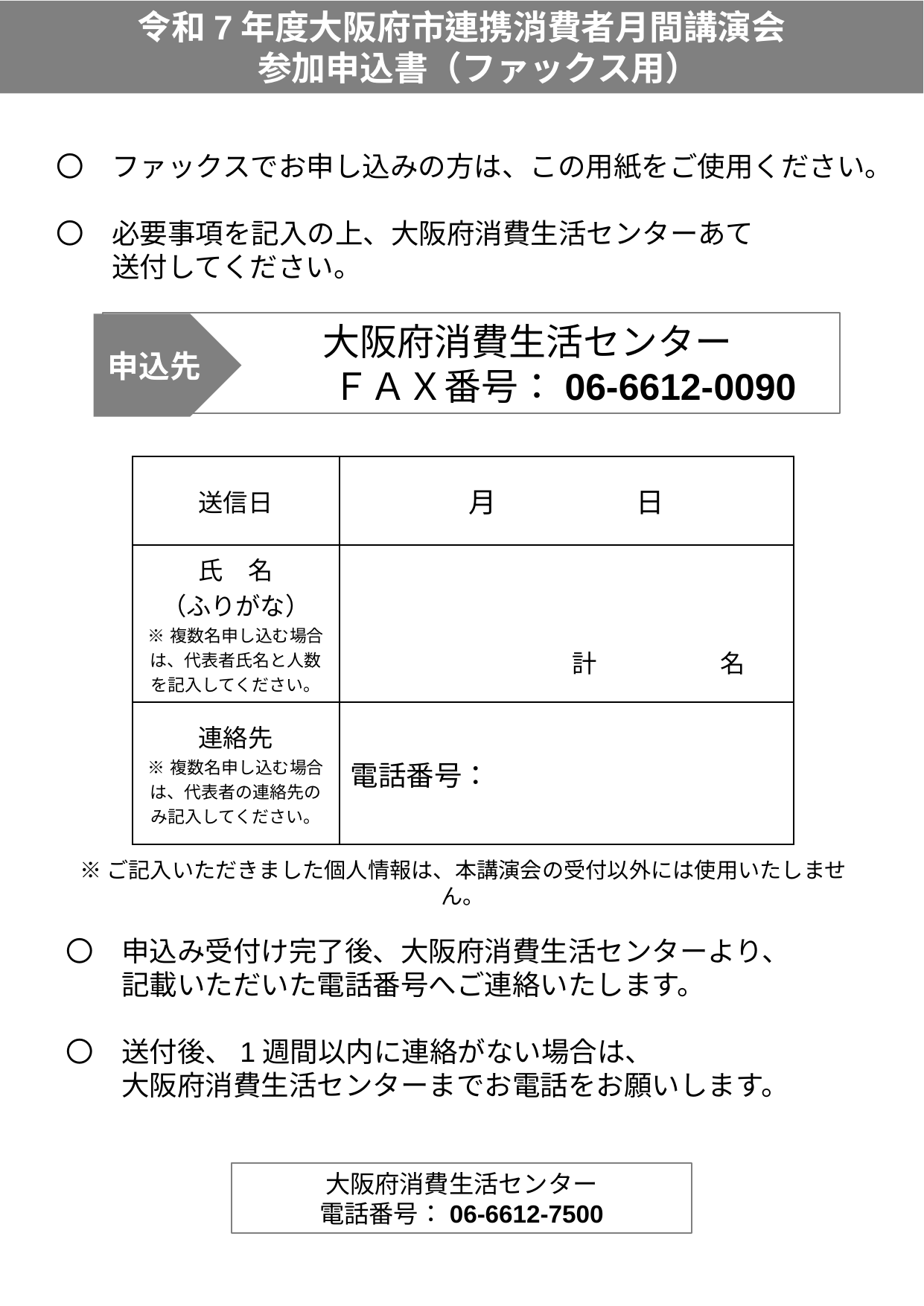

令和7年度大阪府市連携消費者月間講演会
　参加申込書（ファックス用）
〇　ファックスでお申し込みの方は、この用紙をご使用ください。

〇　必要事項を記入の上、大阪府消費生活センターあて
　　送付してください。
　　　　大阪府消費生活センター
　　　　　ＦＡＸ番号：06-6612-0090
申込先
| 送信日 | 月　　　　　日 |
| --- | --- |
| 氏　名 （ふりがな） ※複数名申し込む場合は、代表者氏名と人数を記入してください。 | 計　　　　　名 |
| 連絡先 ※複数名申し込む場合は、代表者の連絡先のみ記入してください。 | 電話番号： |
※ご記入いただきました個人情報は、本講演会の受付以外には使用いたしません。
〇　申込み受付け完了後、大阪府消費生活センターより、
　　記載いただいた電話番号へご連絡いたします。

〇　送付後、1週間以内に連絡がない場合は、
　　大阪府消費生活センターまでお電話をお願いします。
大阪府消費生活センター
電話番号：06-6612-7500